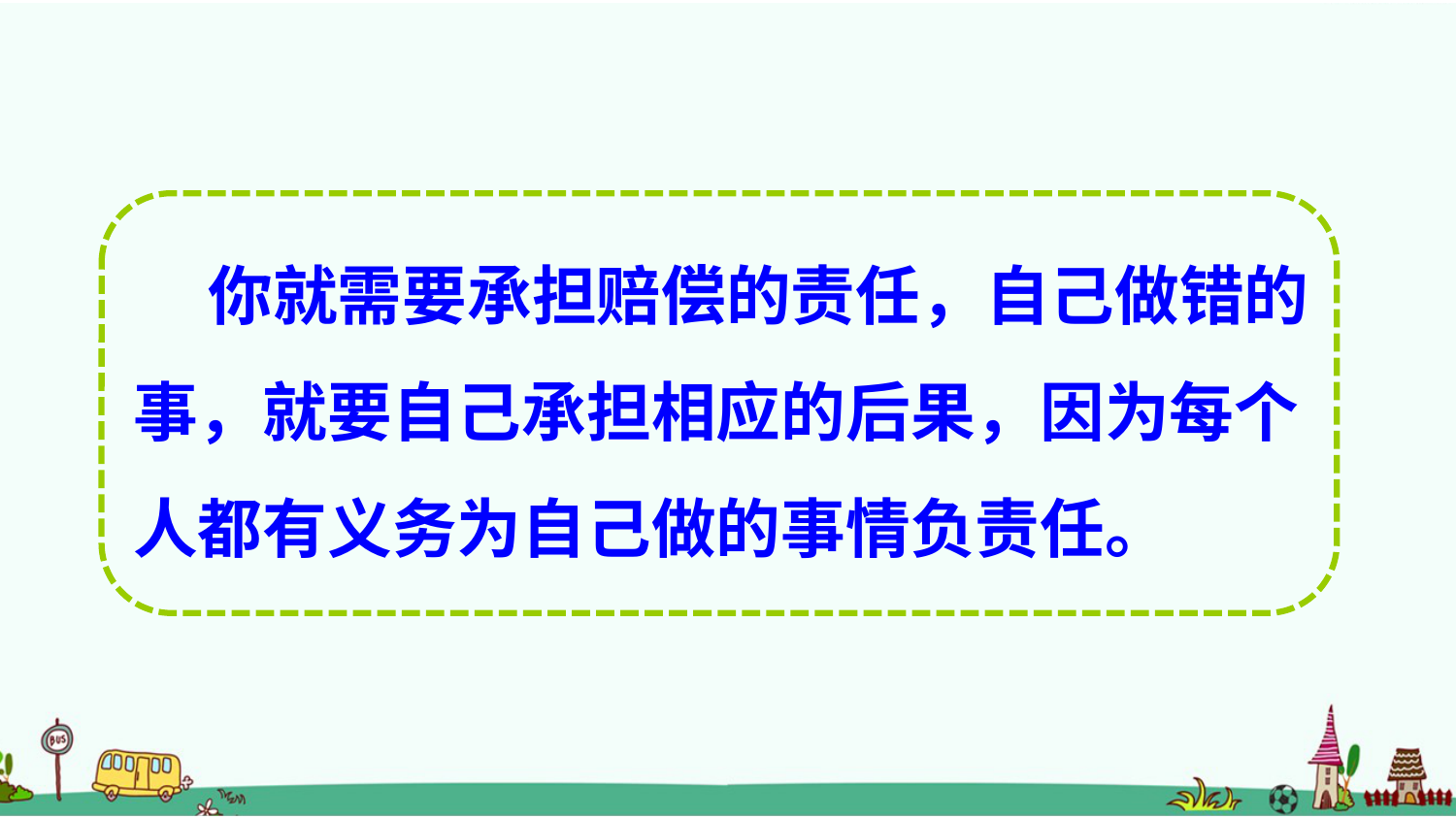

你就需要承担赔偿的责任，自己做错的事，就要自己承担相应的后果，因为每个人都有义务为自己做的事情负责任。